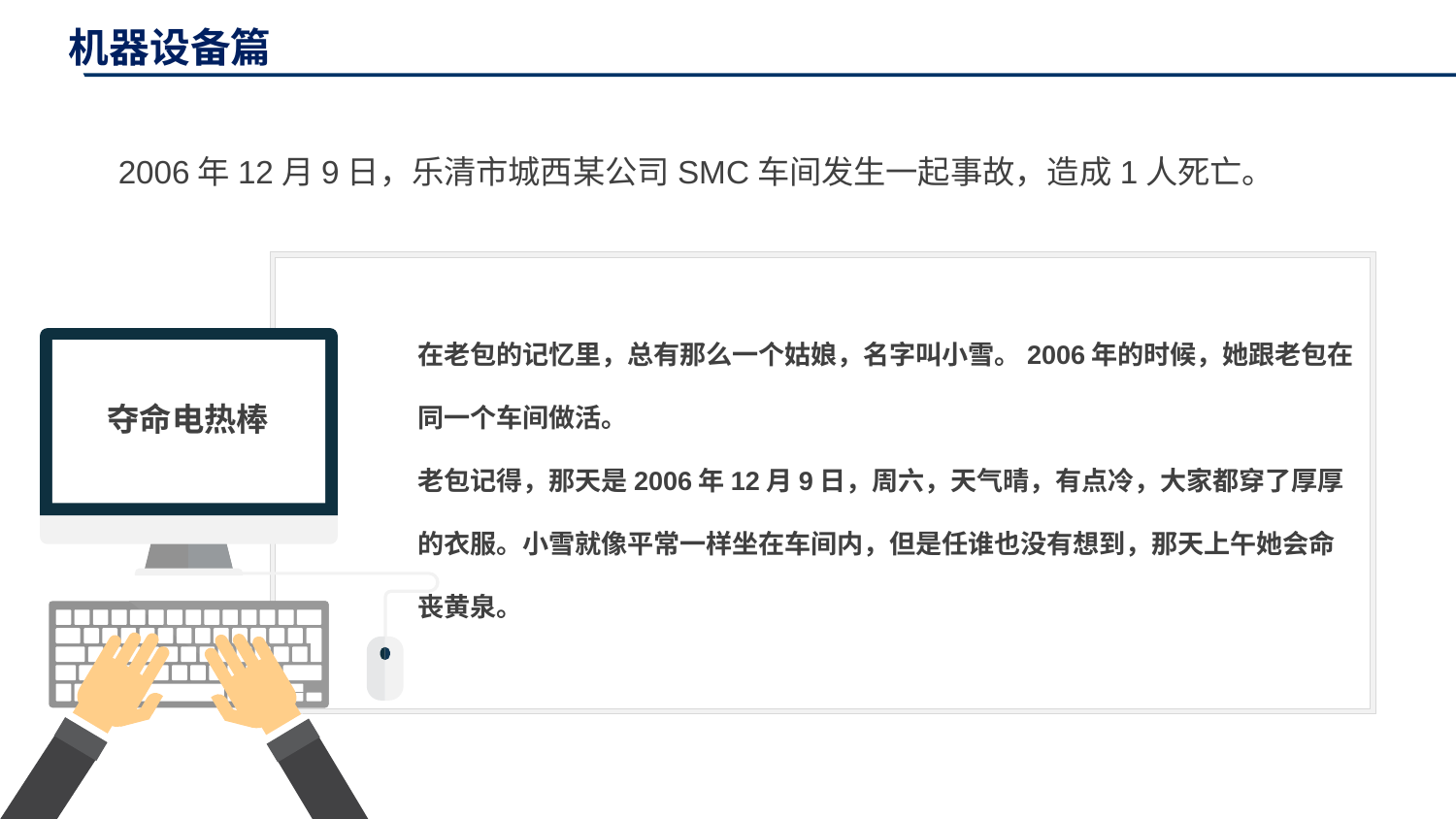

机器设备篇

2006年12月9日，乐清市城西某公司SMC车间发生一起事故，造成1人死亡。

在老包的记忆里，总有那么一个姑娘，名字叫小雪。2006年的时候，她跟老包在同一个车间做活。
老包记得，那天是2006年12月9日，周六，天气晴，有点冷，大家都穿了厚厚的衣服。小雪就像平常一样坐在车间内，但是任谁也没有想到，那天上午她会命丧黄泉。

夺命电热棒